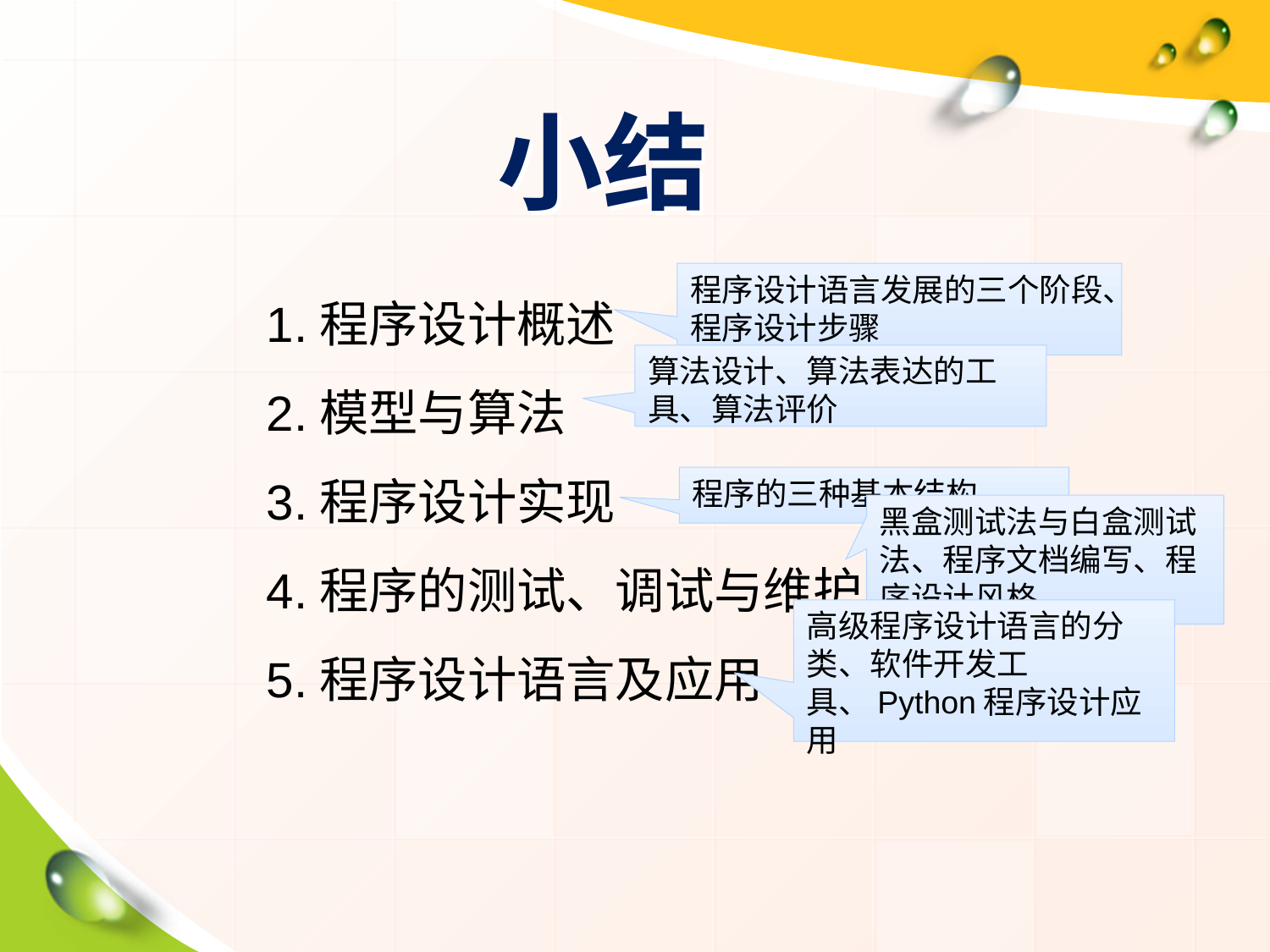

# 小结
1.程序设计概述
2.模型与算法
3.程序设计实现
4.程序的测试、调试与维护
5.程序设计语言及应用

程序设计语言发展的三个阶段、程序设计步骤
算法设计、算法表达的工具、算法评价

程序的三种基本结构
黑盒测试法与白盒测试法、程序文档编写、程序设计风格
高级程序设计语言的分类、软件开发工具、Python程序设计应用